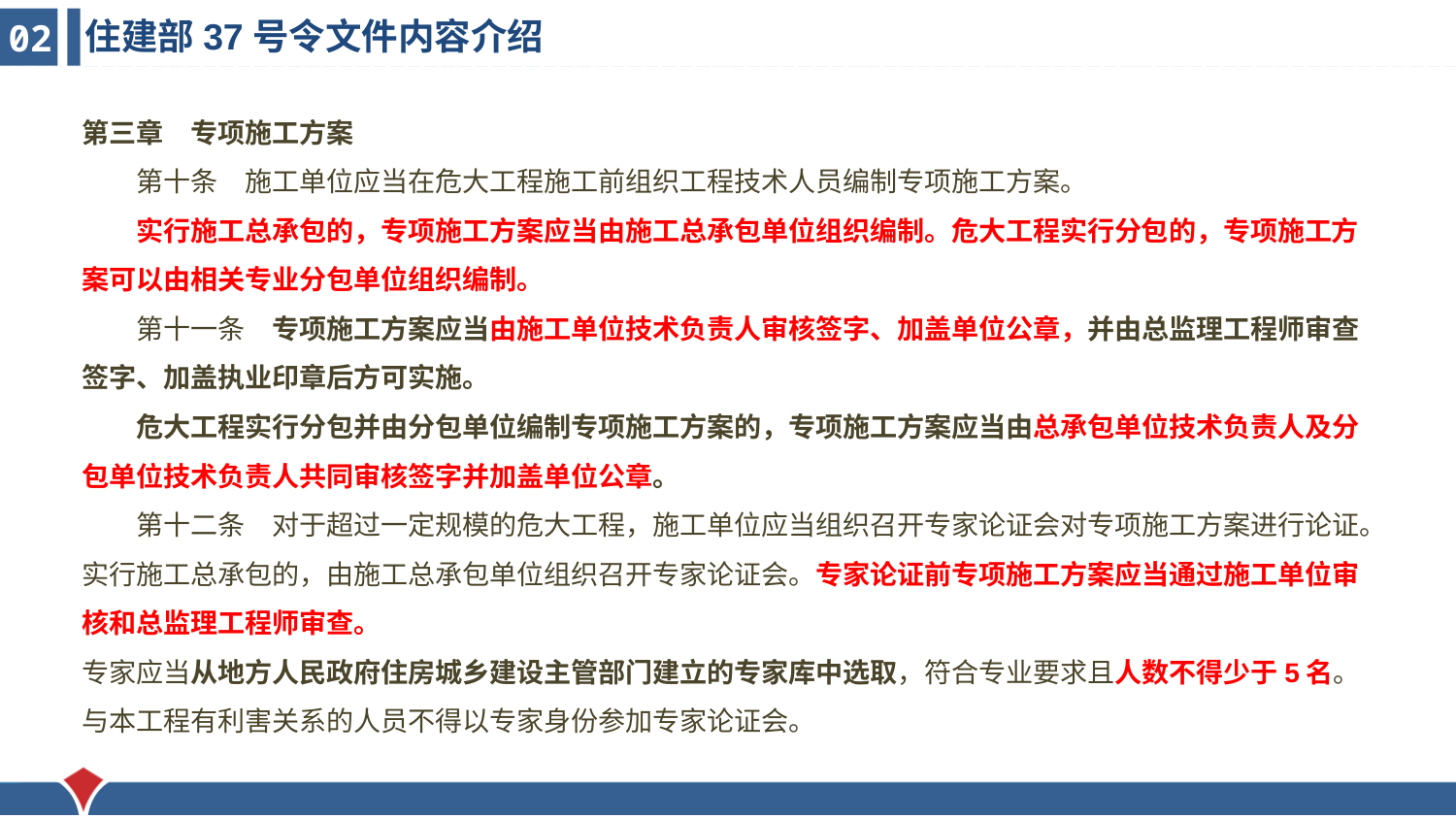

住建部37号令文件内容介绍
02
第三章　专项施工方案
　　第十条　施工单位应当在危大工程施工前组织工程技术人员编制专项施工方案。
　　实行施工总承包的，专项施工方案应当由施工总承包单位组织编制。危大工程实行分包的，专项施工方案可以由相关专业分包单位组织编制。
　　第十一条　专项施工方案应当由施工单位技术负责人审核签字、加盖单位公章，并由总监理工程师审查签字、加盖执业印章后方可实施。
　　危大工程实行分包并由分包单位编制专项施工方案的，专项施工方案应当由总承包单位技术负责人及分包单位技术负责人共同审核签字并加盖单位公章。
　　第十二条　对于超过一定规模的危大工程，施工单位应当组织召开专家论证会对专项施工方案进行论证。实行施工总承包的，由施工总承包单位组织召开专家论证会。专家论证前专项施工方案应当通过施工单位审核和总监理工程师审查。
专家应当从地方人民政府住房城乡建设主管部门建立的专家库中选取，符合专业要求且人数不得少于5名。与本工程有利害关系的人员不得以专家身份参加专家论证会。